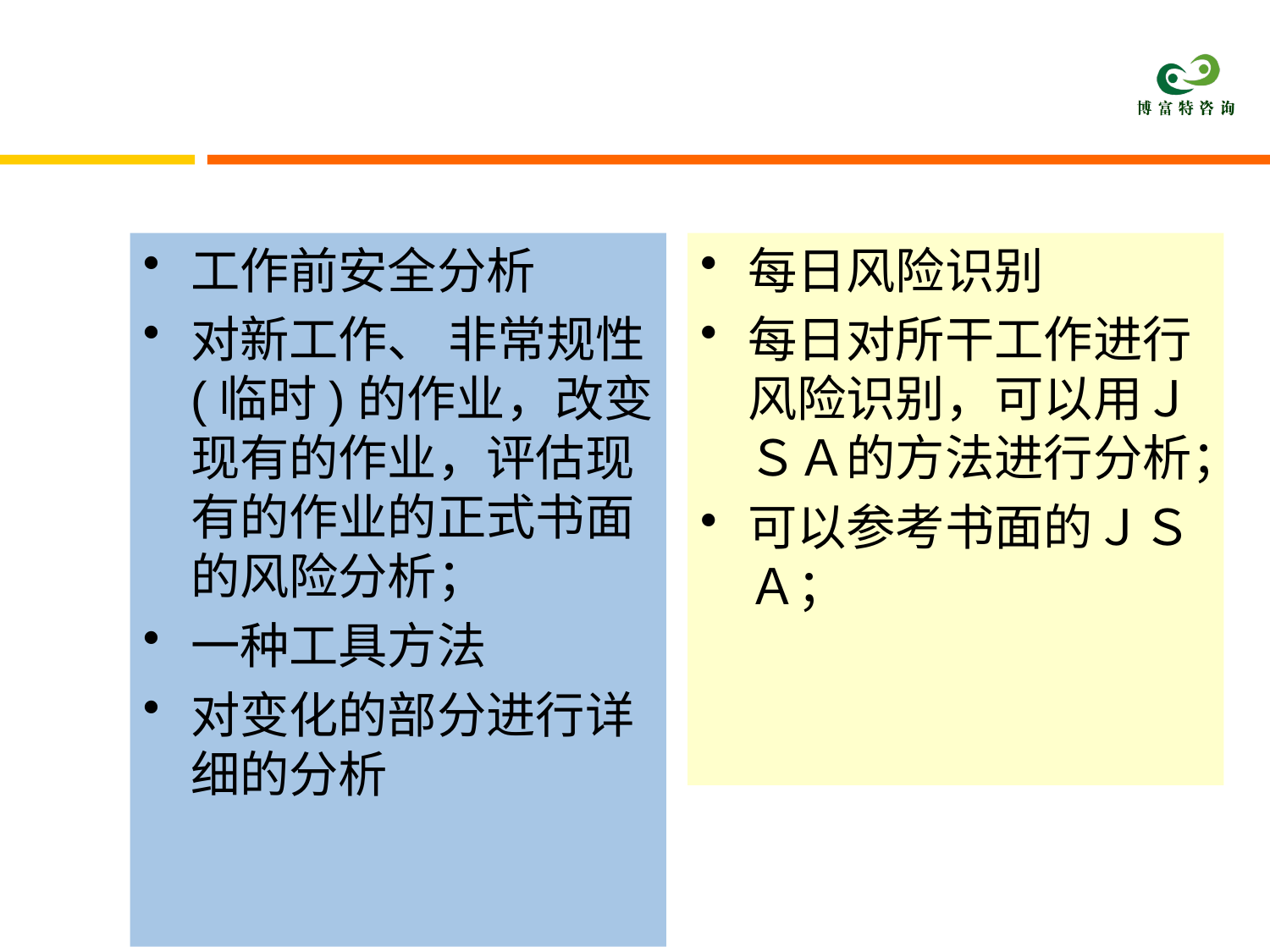

工作前安全分析与每日风险识别

工作前安全分析
对新工作、 非常规性(临时)的作业，改变现有的作业，评估现有的作业的正式书面的风险分析；
一种工具方法
对变化的部分进行详细的分析

每日风险识别
每日对所干工作进行风险识别，可以用ＪＳＡ的方法进行分析；
可以参考书面的ＪＳＡ；